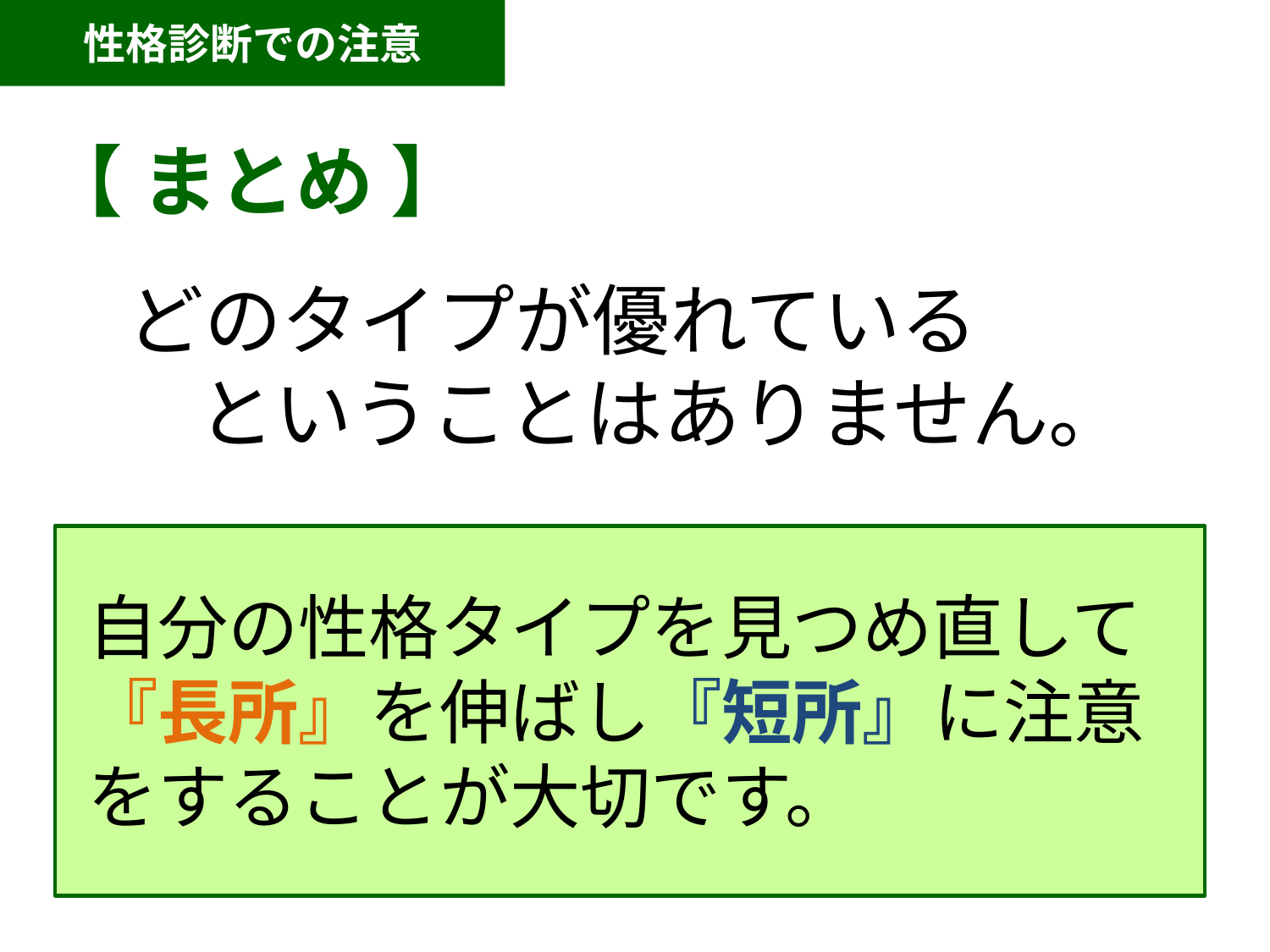

性格診断での注意
【 まとめ 】
どのタイプが優れている
   ということはありません。

自分の性格タイプを見つめ直して
『長所』を伸ばし『短所』に注意をすることが大切です。